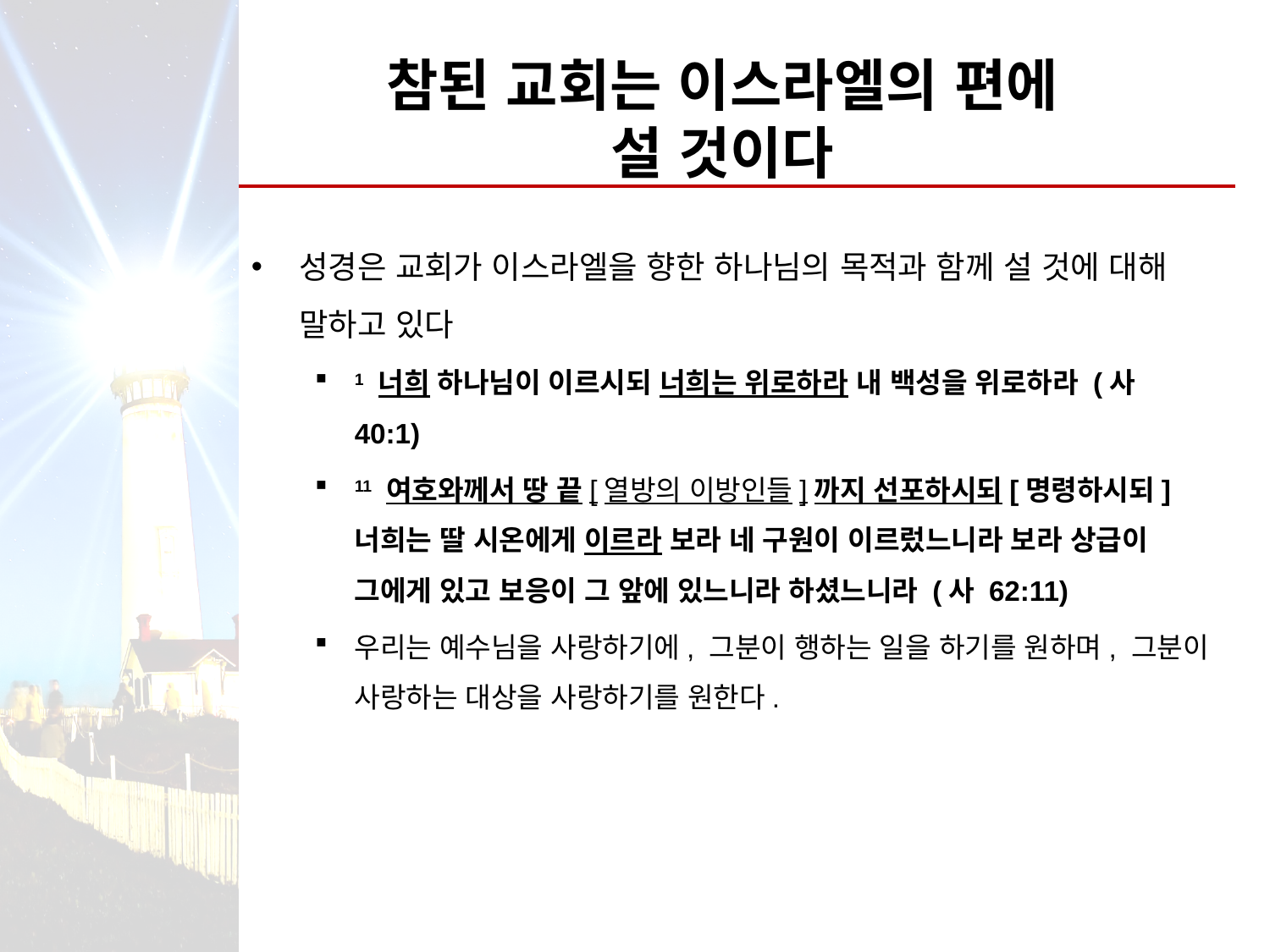

# 참된 교회는 이스라엘의 편에 설 것이다
성경은 교회가 이스라엘을 향한 하나님의 목적과 함께 설 것에 대해 말하고 있다
1 너희 하나님이 이르시되 너희는 위로하라 내 백성을 위로하라 (사 40:1)
11 여호와께서 땅 끝[열방의 이방인들]까지 선포하시되[명령하시되] 너희는 딸 시온에게 이르라 보라 네 구원이 이르렀느니라 보라 상급이 그에게 있고 보응이 그 앞에 있느니라 하셨느니라 (사 62:11)
우리는 예수님을 사랑하기에, 그분이 행하는 일을 하기를 원하며, 그분이 사랑하는 대상을 사랑하기를 원한다.